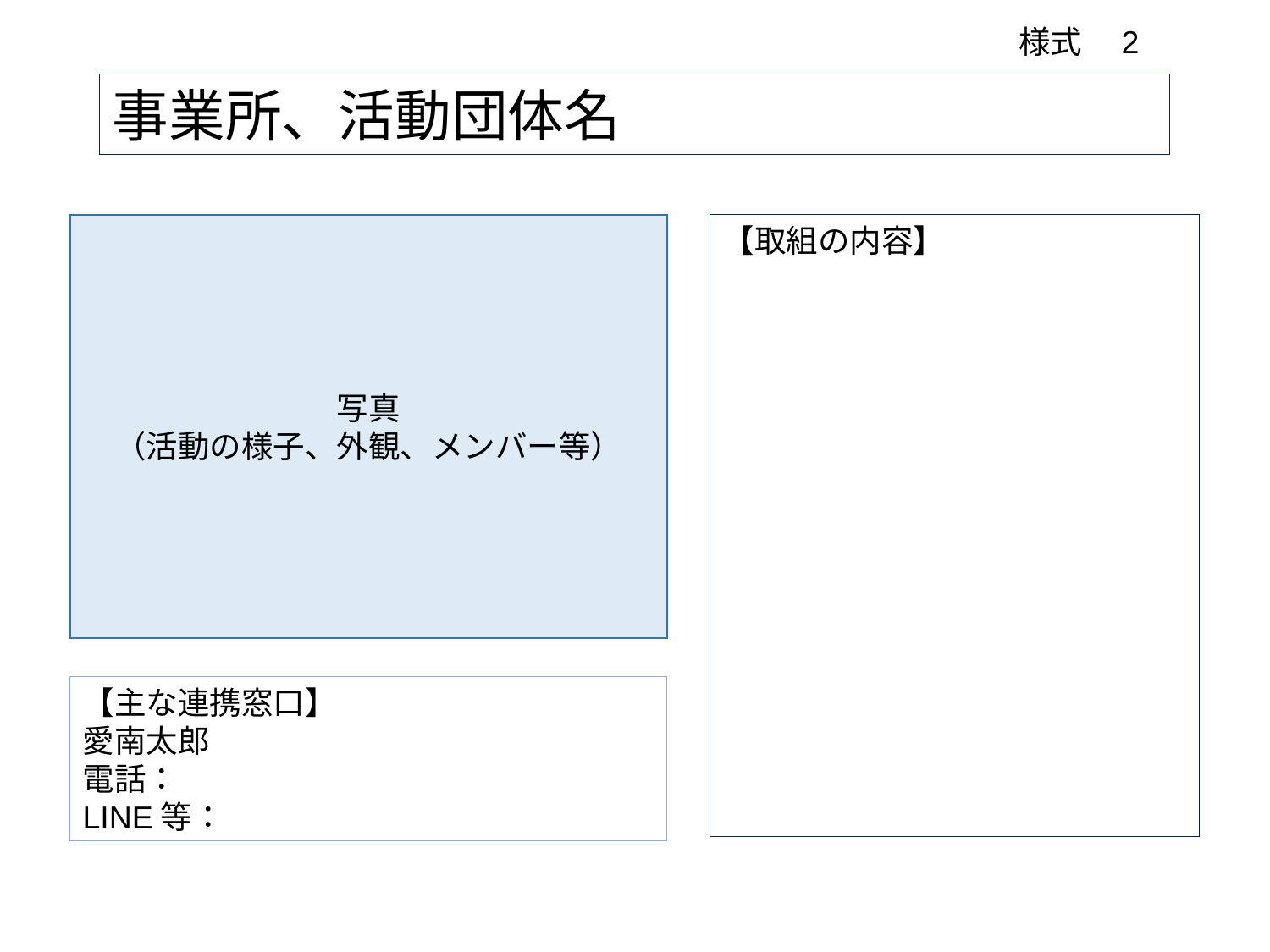

様式　2
事業所、活動団体名
写真
（活動の様子、外観、メンバー等）
【取組の内容】

【主な連携窓口】
愛南太郎
電話：
LINE等：